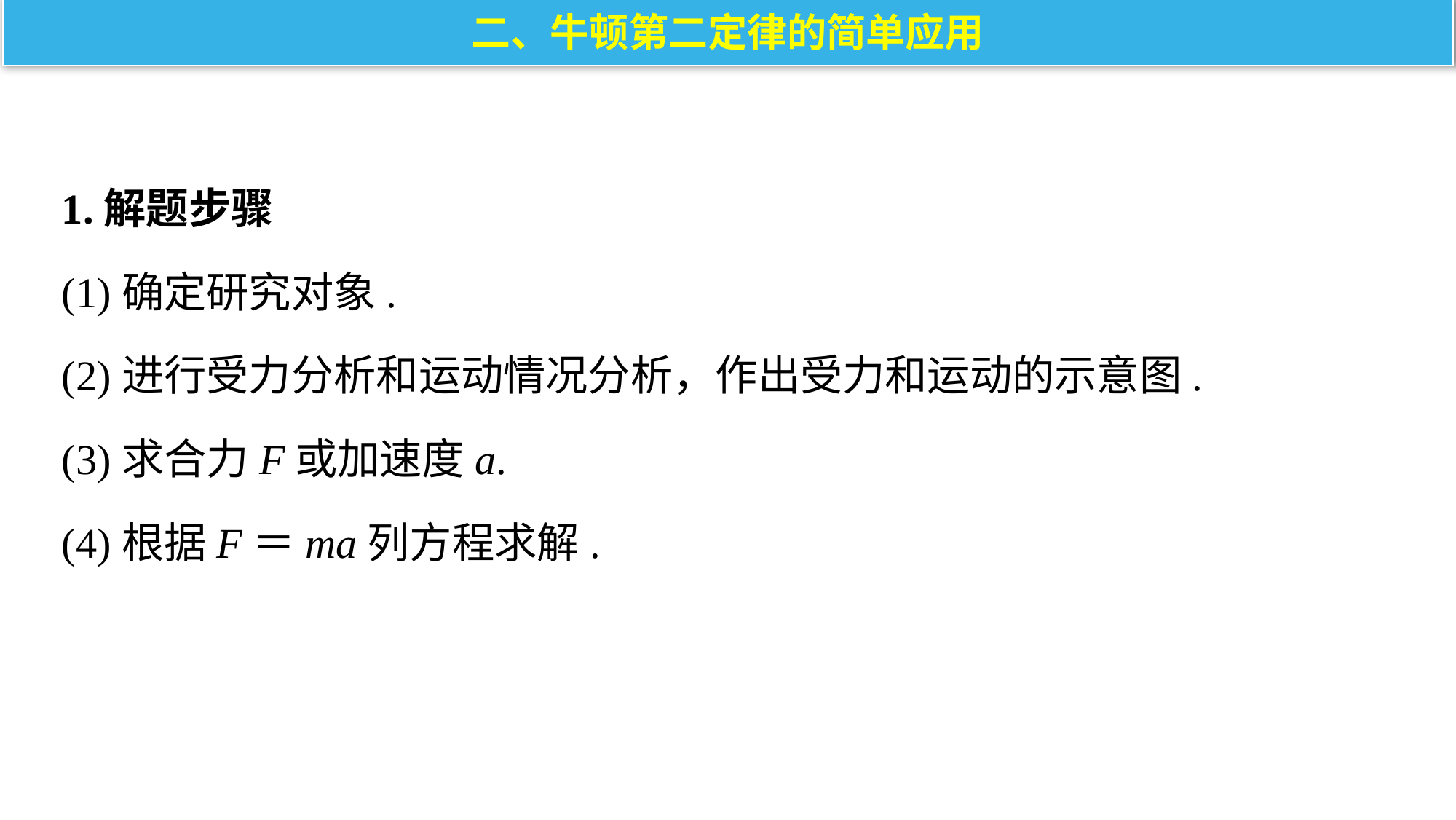

二、牛顿第二定律的简单应用
1.解题步骤
(1)确定研究对象.
(2)进行受力分析和运动情况分析，作出受力和运动的示意图.
(3)求合力F或加速度a.
(4)根据F＝ma列方程求解.